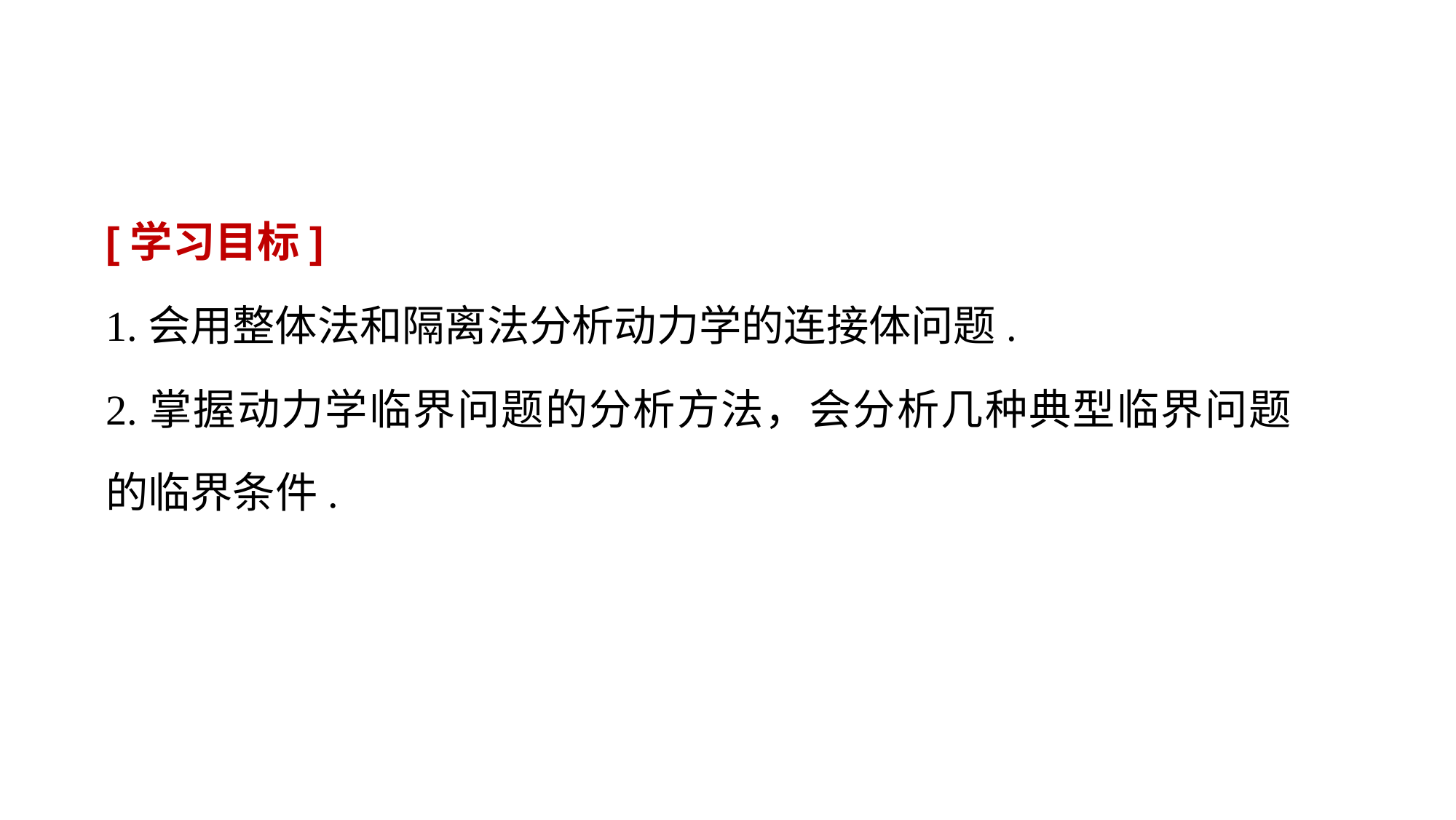

[学习目标]
1.会用整体法和隔离法分析动力学的连接体问题.
2.掌握动力学临界问题的分析方法，会分析几种典型临界问题的临界条件.